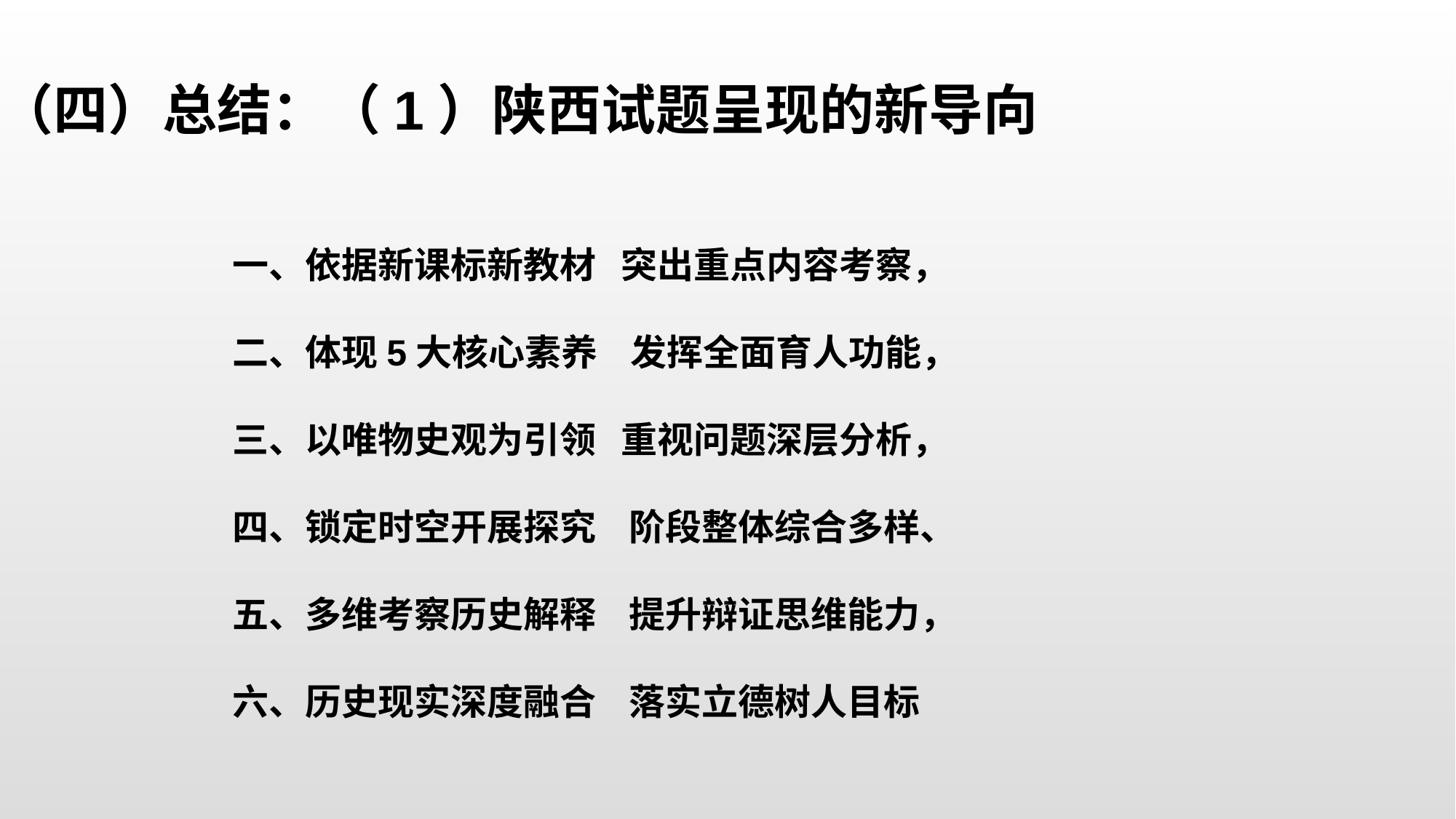

（四）总结：（1）陕西试题呈现的新导向

一、依据新课标新教材   突出重点内容考察，

二、体现5大核心素养    发挥全面育人功能，

三、以唯物史观为引领   重视问题深层分析，

四、锁定时空开展探究    阶段整体综合多样、

五、多维考察历史解释    提升辩证思维能力，

六、历史现实深度融合    落实立德树人目标